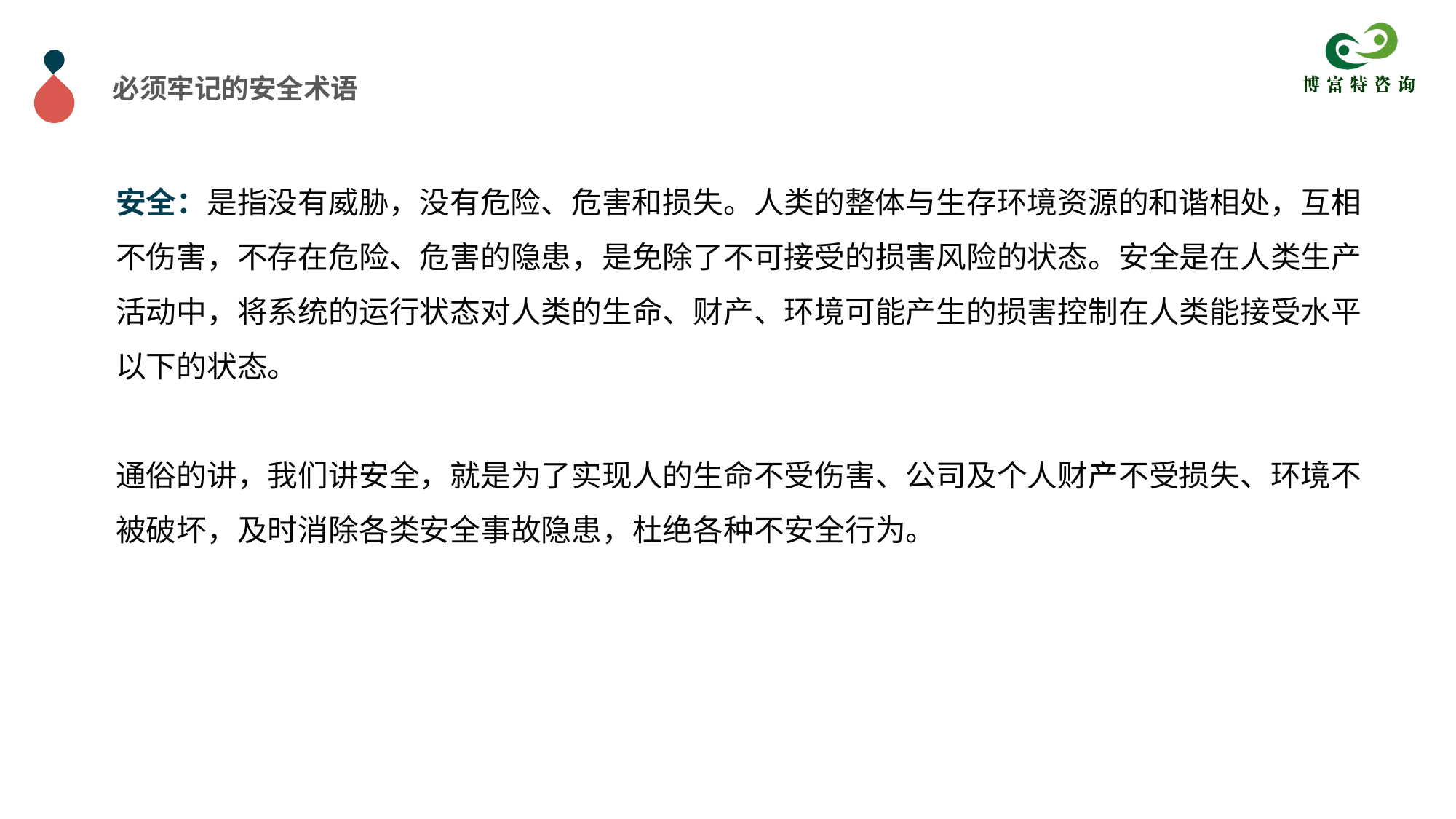

必须牢记的安全术语
安全：是指没有威胁，没有危险、危害和损失。人类的整体与生存环境资源的和谐相处，互相不伤害，不存在危险、危害的隐患，是免除了不可接受的损害风险的状态。安全是在人类生产活动中，将系统的运行状态对人类的生命、财产、环境可能产生的损害控制在人类能接受水平以下的状态。

通俗的讲，我们讲安全，就是为了实现人的生命不受伤害、公司及个人财产不受损失、环境不被破坏，及时消除各类安全事故隐患，杜绝各种不安全行为。